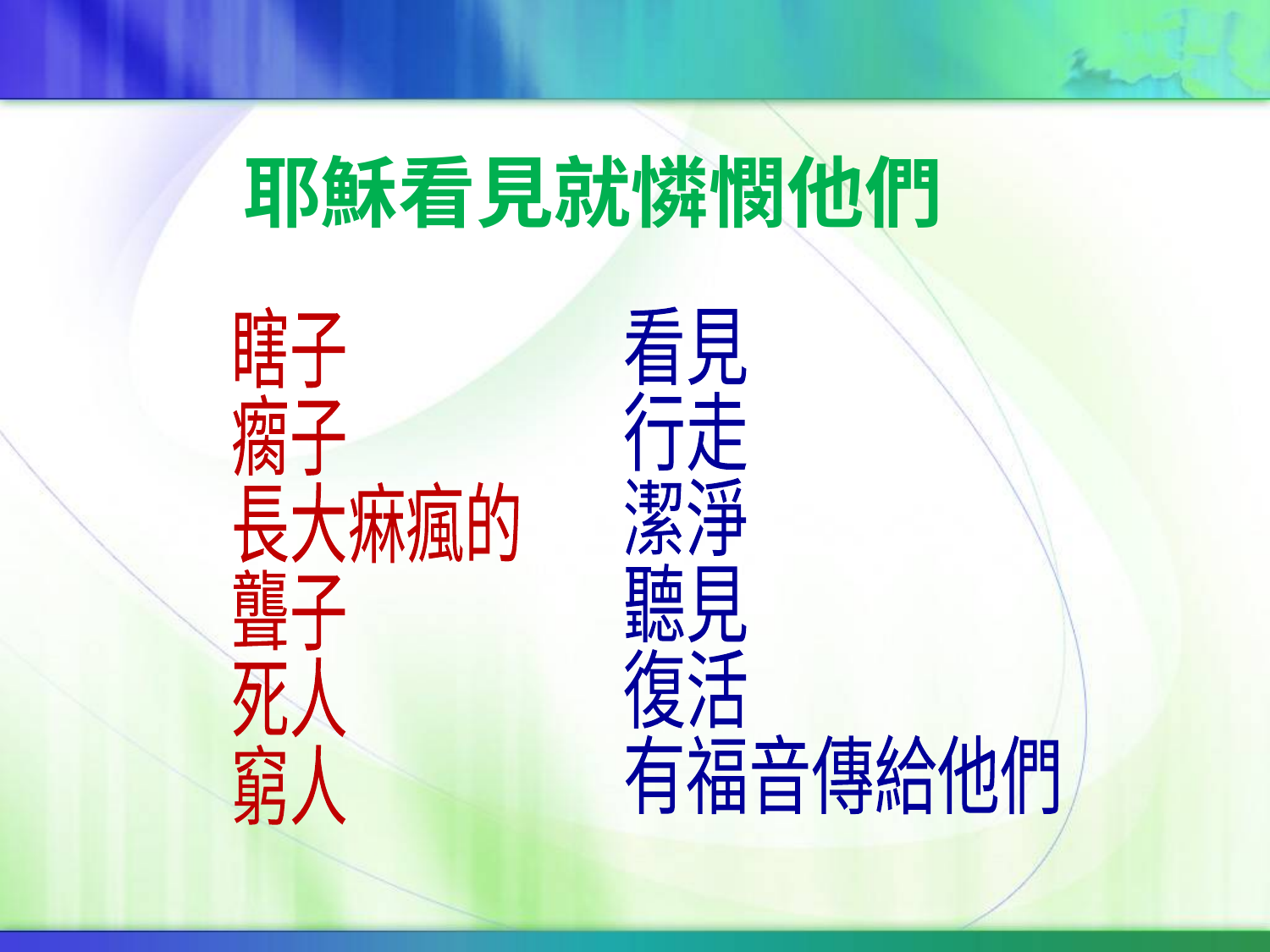

耶穌看見就憐憫他們
瞎子
瘸子
長大痳瘋的
聾子
死人
窮人
看見
行走
潔淨
聽見
復活
有福音傳給他們